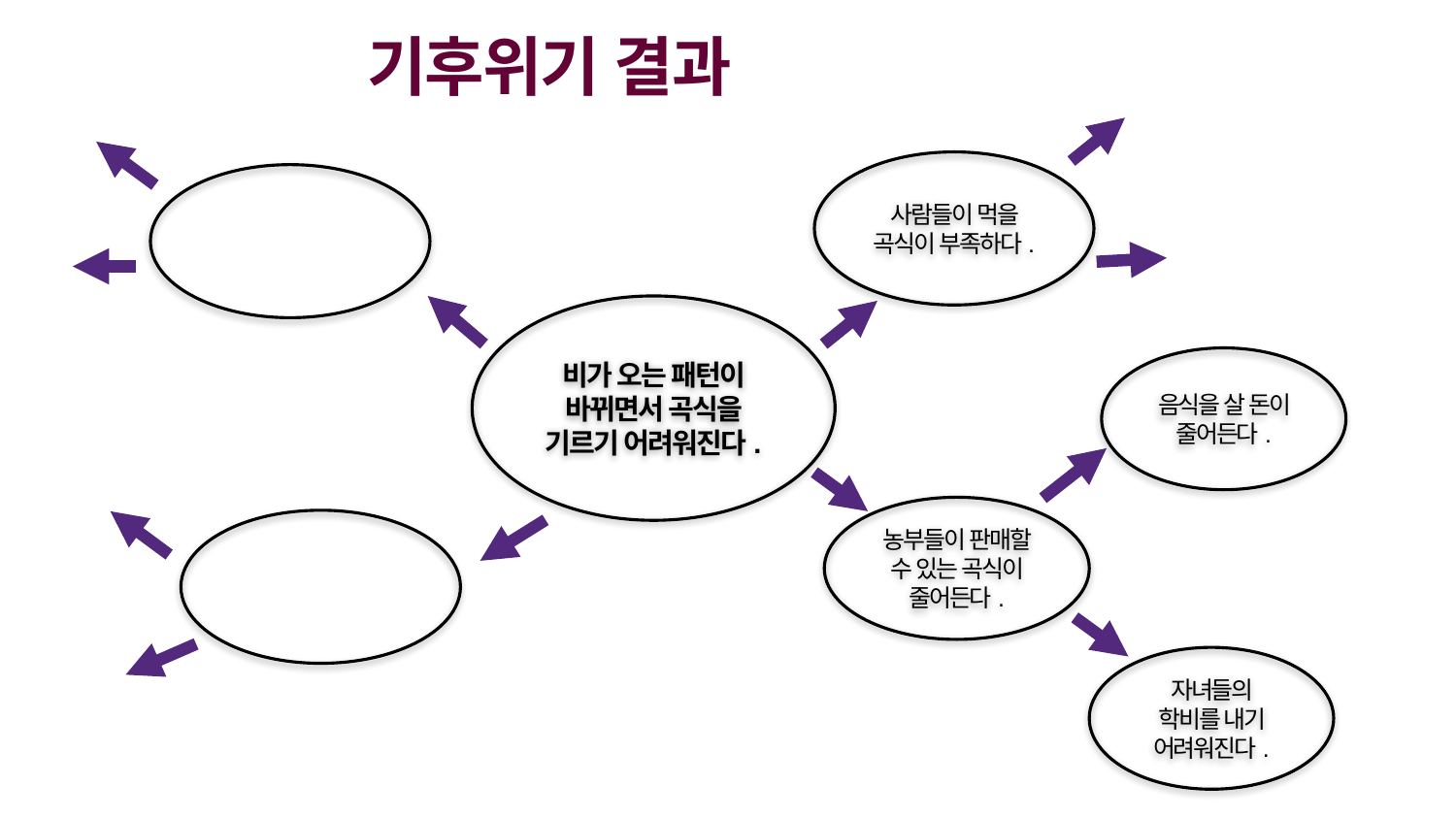

기후위기 결과
사람들이 먹을 곡식이 부족하다.

비가 오는 패턴이 바뀌면서 곡식을 기르기 어려워진다.
음식을 살 돈이 줄어든다.
농부들이 판매할 수 있는 곡식이 줄어든다.

자녀들의 학비를 내기 어려워진다.